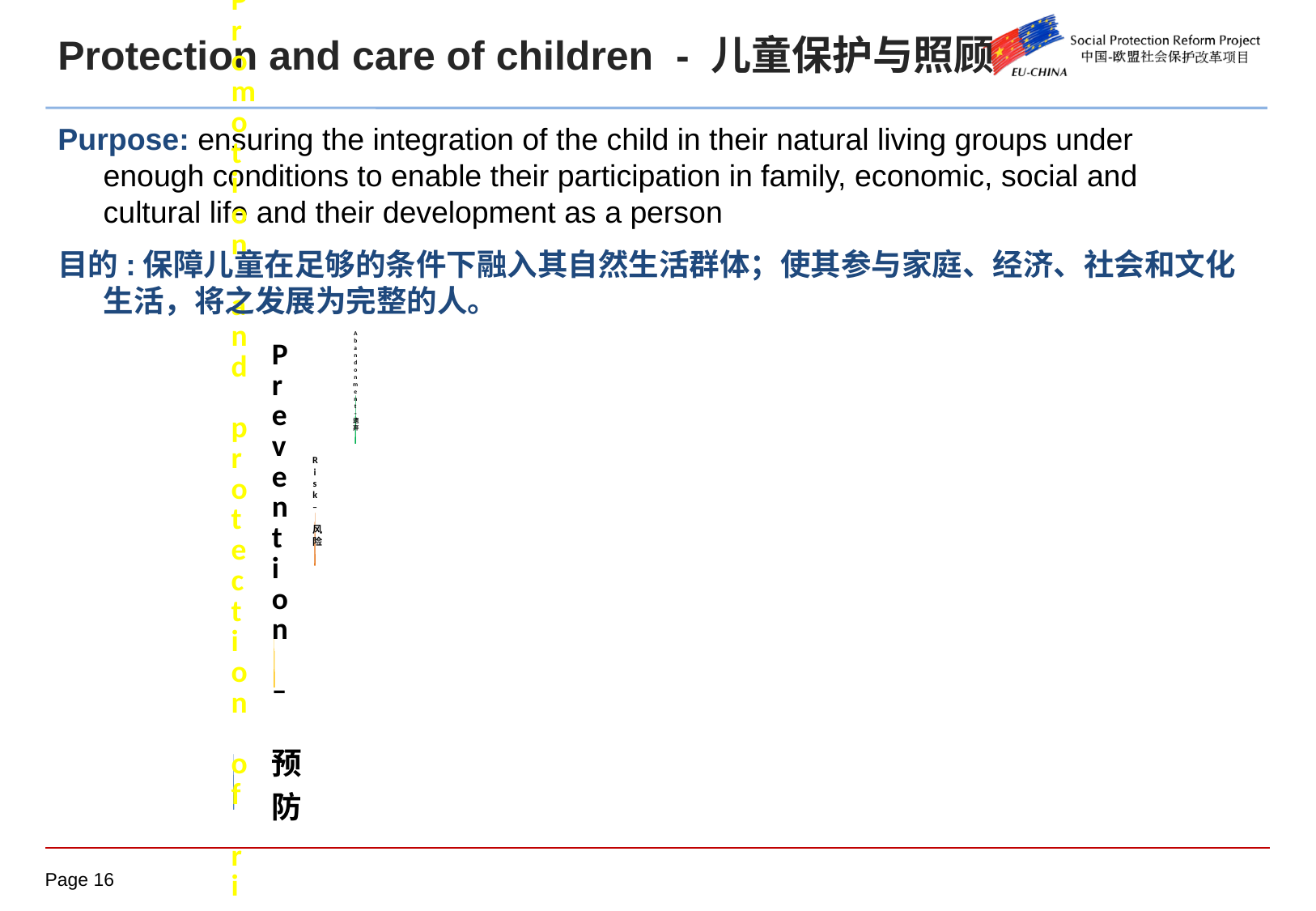

Protection and care of children  - 儿童保护与照顾
Purpose: ensuring the integration of the child in their natural living groups under enough conditions to enable their participation in family, economic, social and cultural life and their development as a person
目的:保障儿童在足够的条件下融入其自然生活群体；使其参与家庭、经济、社会和文化生活，将之发展为完整的人。
Abandonment – 遗弃
Risk – 风险